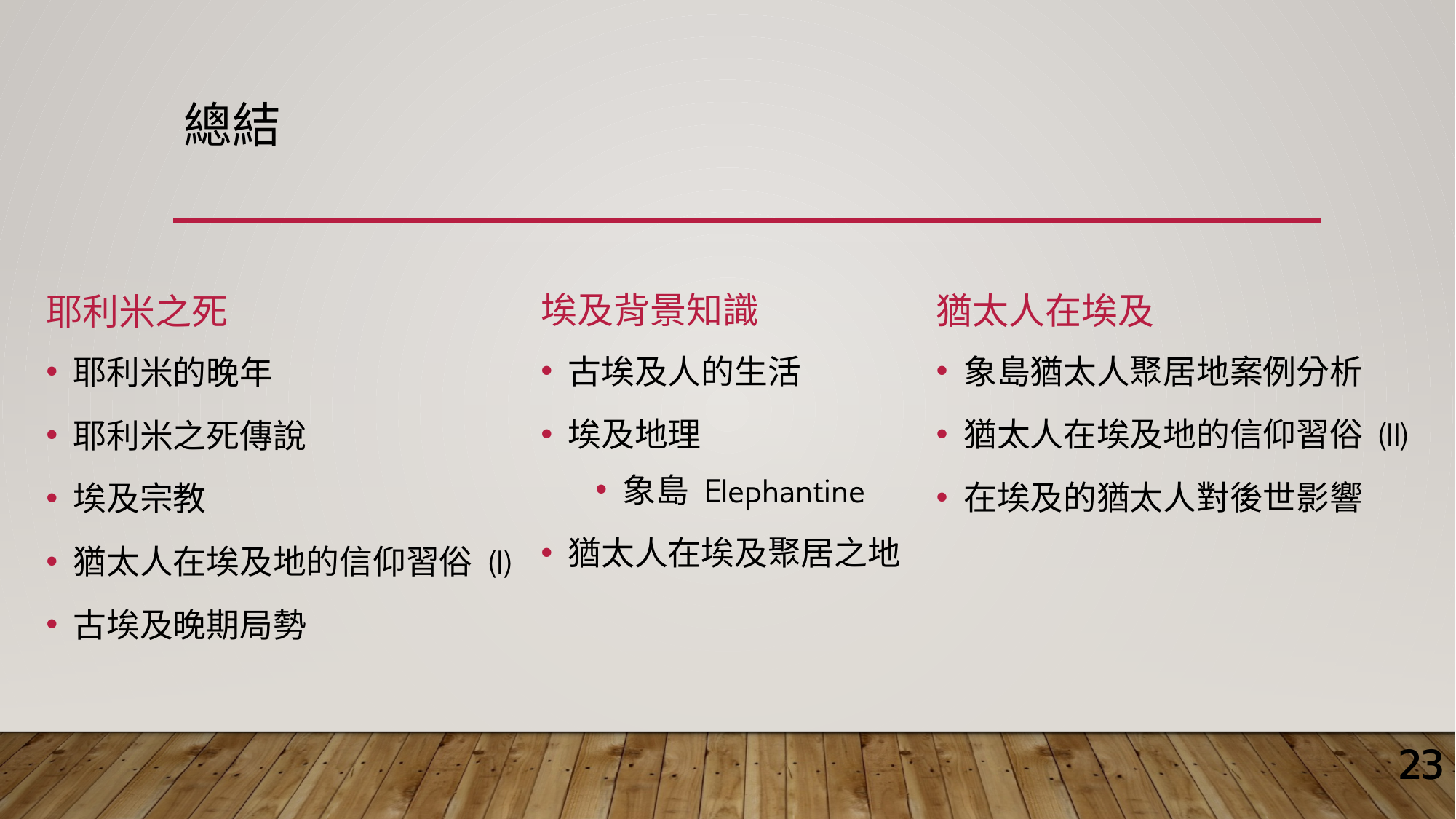

# 總結
埃及背景知識
猶太人在埃及
耶利米之死
古埃及人的生活
埃及地理
象島 Elephantine
猶太人在埃及聚居之地
象島猶太人聚居地案例分析
猶太人在埃及地的信仰習俗 (II)
在埃及的猶太人對後世影響
耶利米的晚年
耶利米之死傳說
埃及宗教
猶太人在埃及地的信仰習俗 (I)
古埃及晚期局勢
23